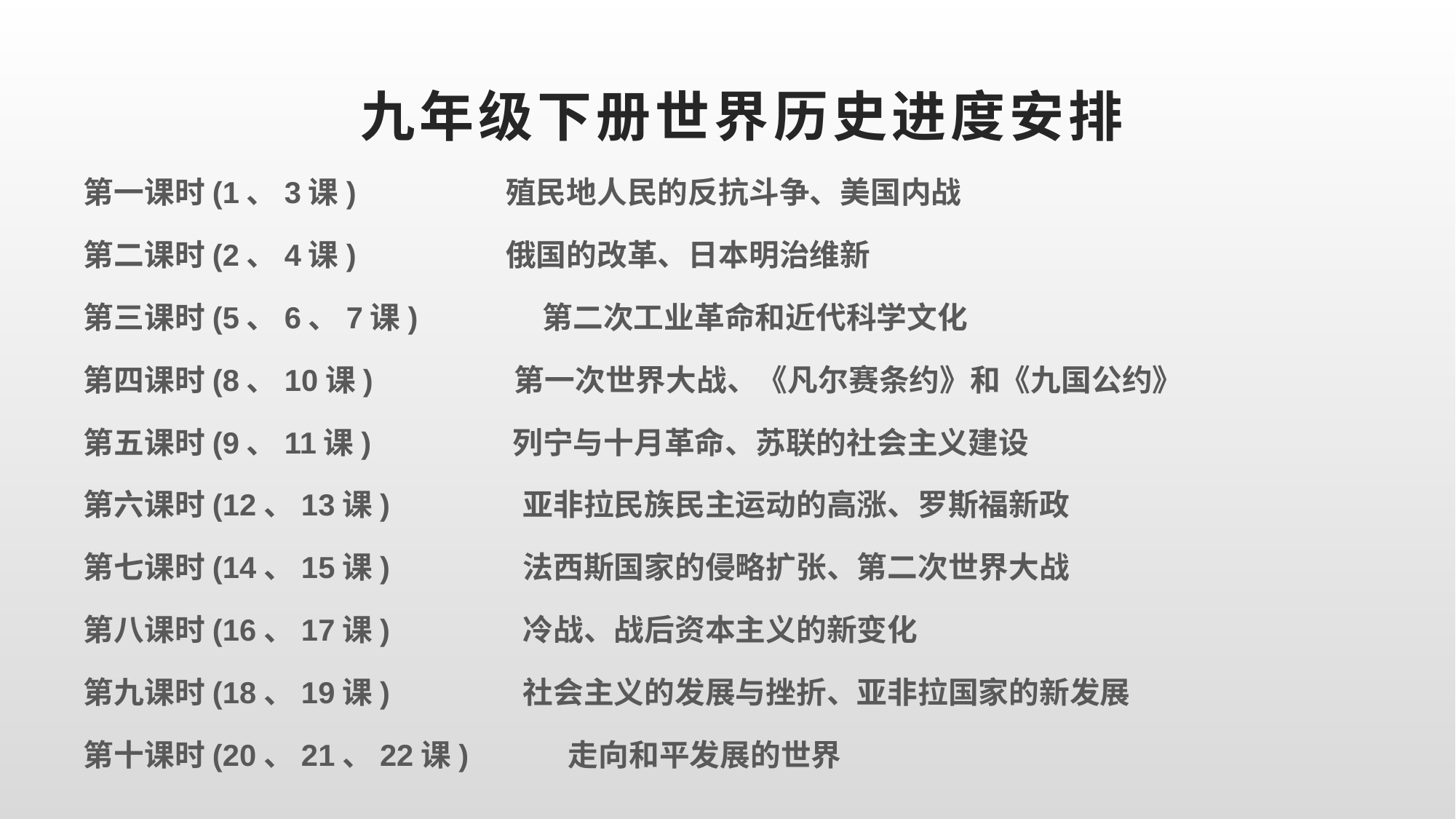

# 九年级下册世界历史进度安排
第一课时(1、3课)                 殖民地人民的反抗斗争、美国内战
第二课时(2、4课)                 俄国的改革、日本明治维新
第三课时(5、6、7课)              第二次工业革命和近代科学文化
第四课时(8、10课)                第一次世界大战、《凡尔赛条约》和《九国公约》
第五课时(9、11课)                列宁与十月革命、苏联的社会主义建设
第六课时(12、13课)               亚非拉民族民主运动的高涨、罗斯福新政
第七课时(14、15课)               法西斯国家的侵略扩张、第二次世界大战
第八课时(16、17课)               冷战、战后资本主义的新变化
第九课时(18、19课)               社会主义的发展与挫折、亚非拉国家的新发展
第十课时(20、21、22课)           走向和平发展的世界